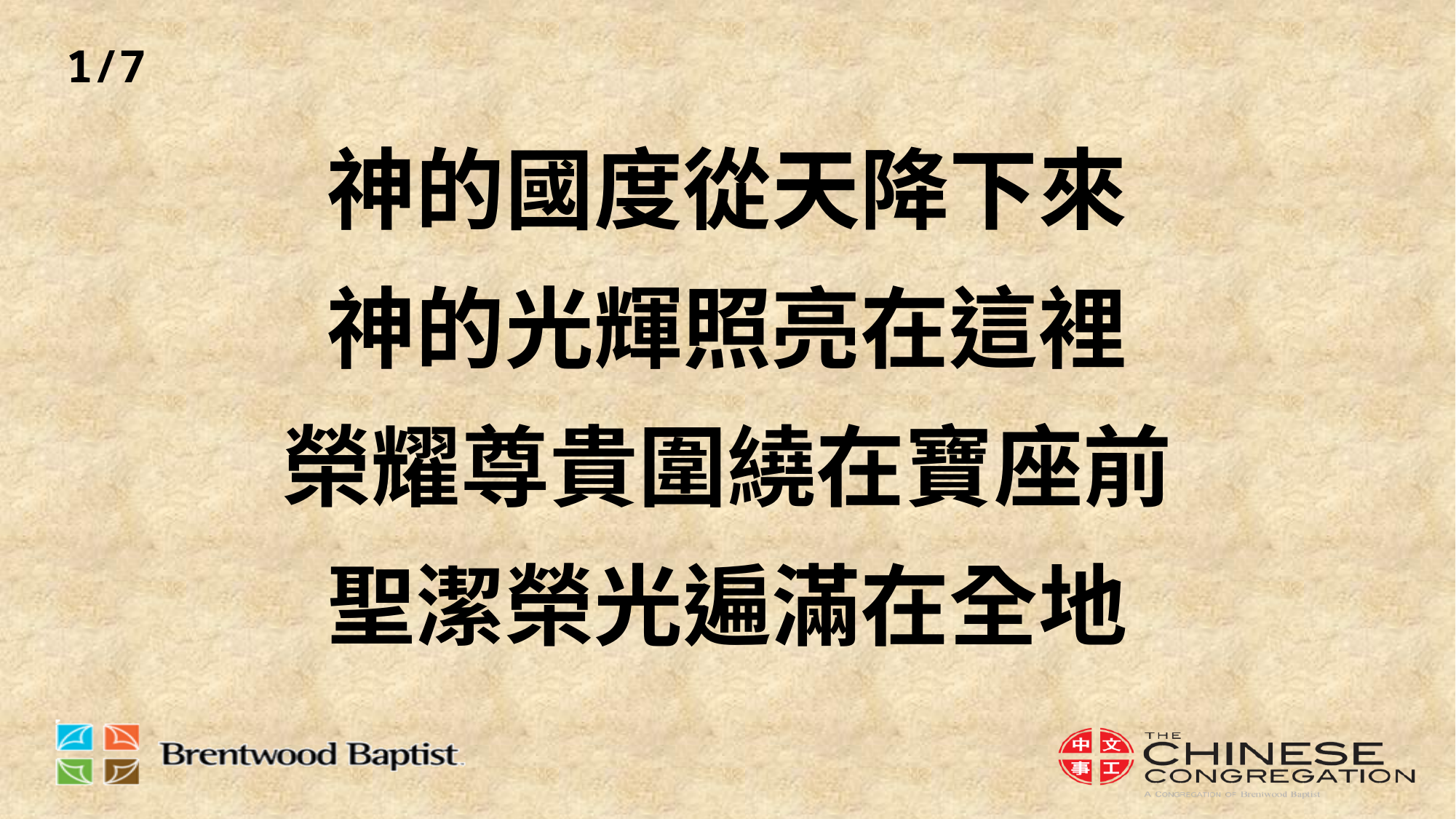

# 神的國度從天降下來 神的光輝照亮在這裡 榮耀尊貴圍繞在寶座前 聖潔榮光遍滿在全地
1/7